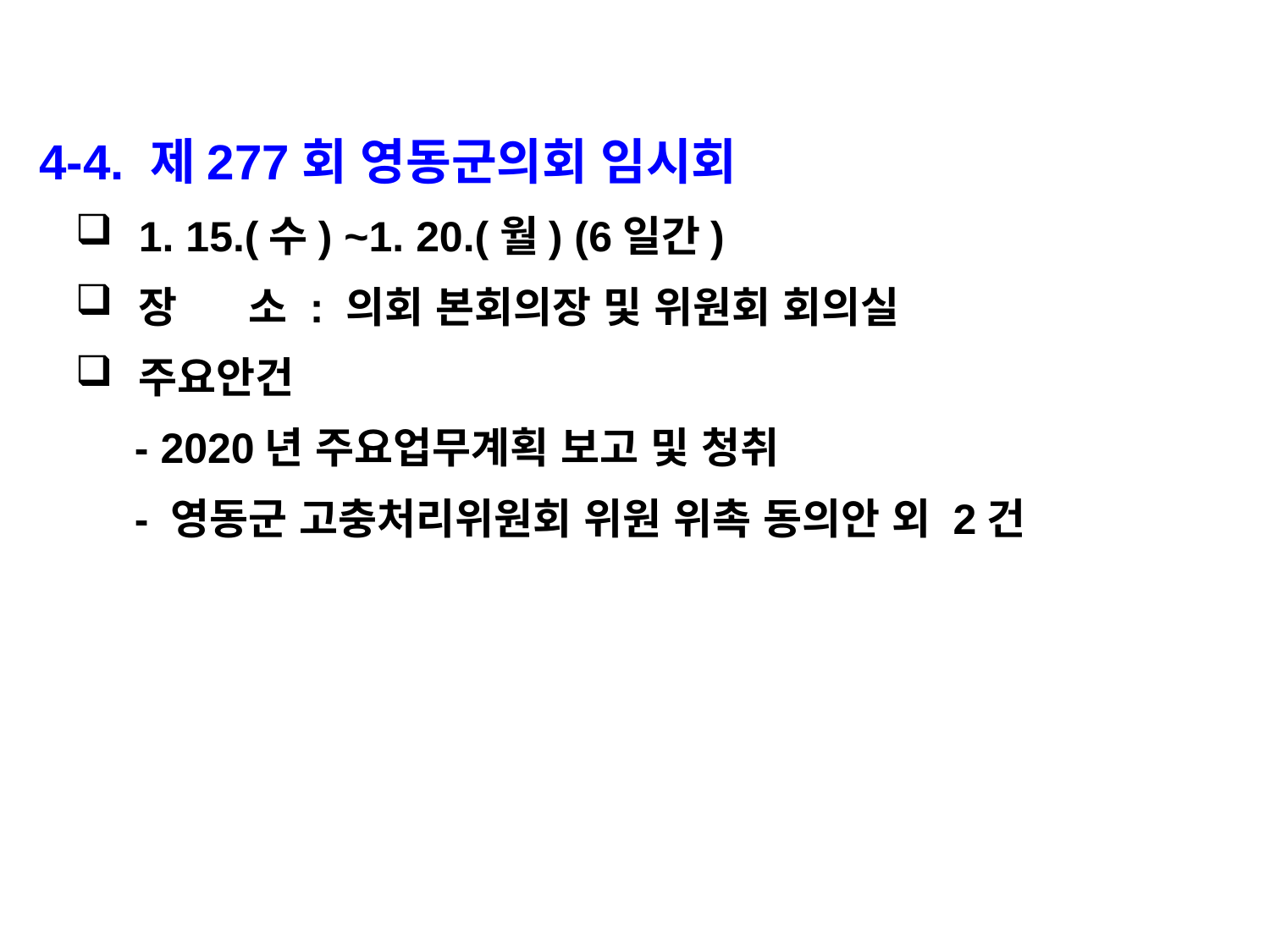

4-4. 제277회 영동군의회 임시회
1. 15.(수) ~1. 20.(월) (6일간)
장      소 : 의회 본회의장 및 위원회 회의실
주요안건
     - 2020년 주요업무계획 보고 및 청취
     - 영동군 고충처리위원회 위원 위촉 동의안 외 2건